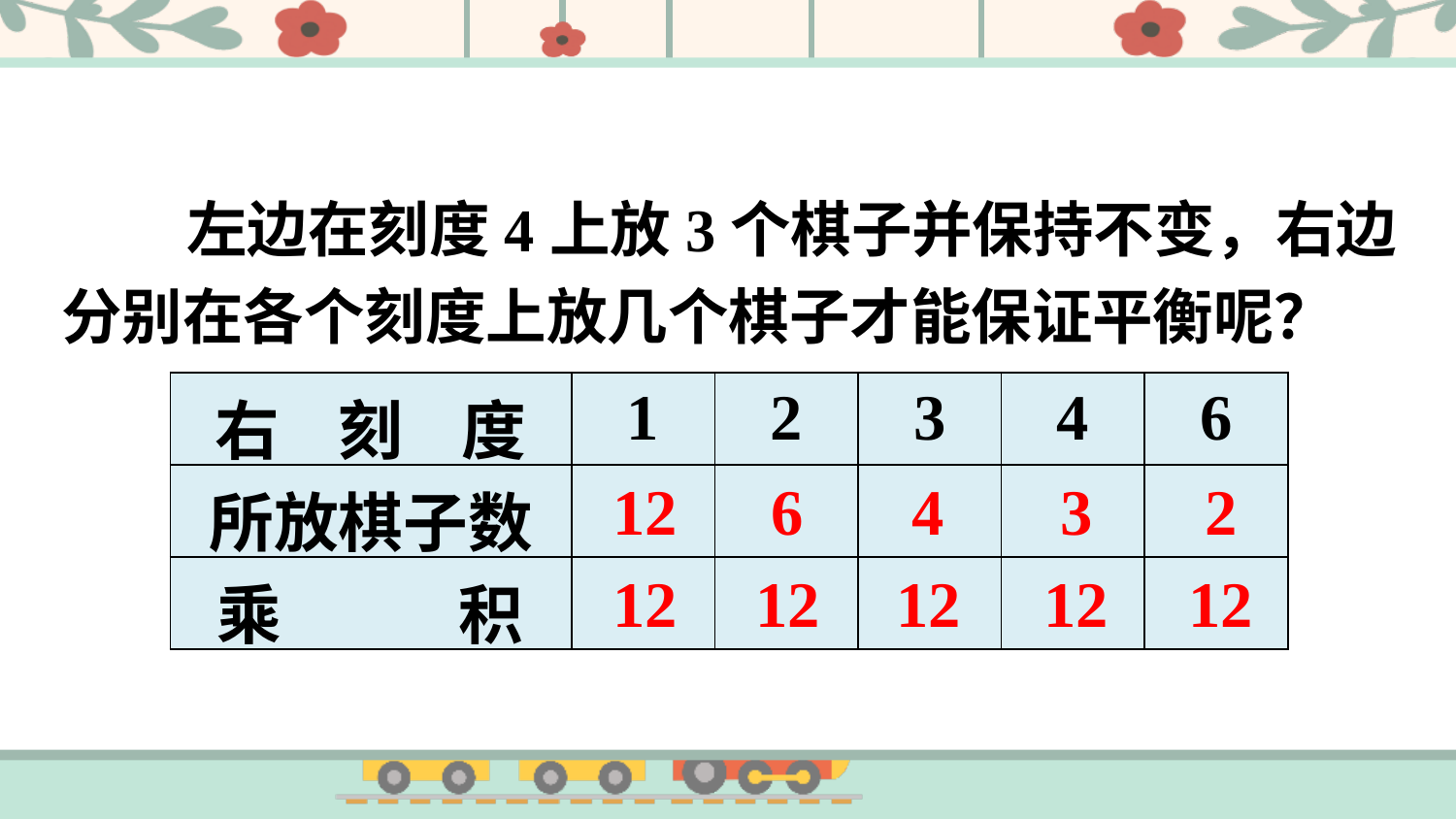

左边在刻度4上放3个棋子并保持不变，右边分别在各个刻度上放几个棋子才能保证平衡呢？
| 右 刻 度 | 1 | 2 | 3 | 4 | 6 |
| --- | --- | --- | --- | --- | --- |
| 所放棋子数 |  |  |  |  |  |
| 乘 积 |  |  |  |  |  |
12
6
4
3
2
12
12
12
12
12